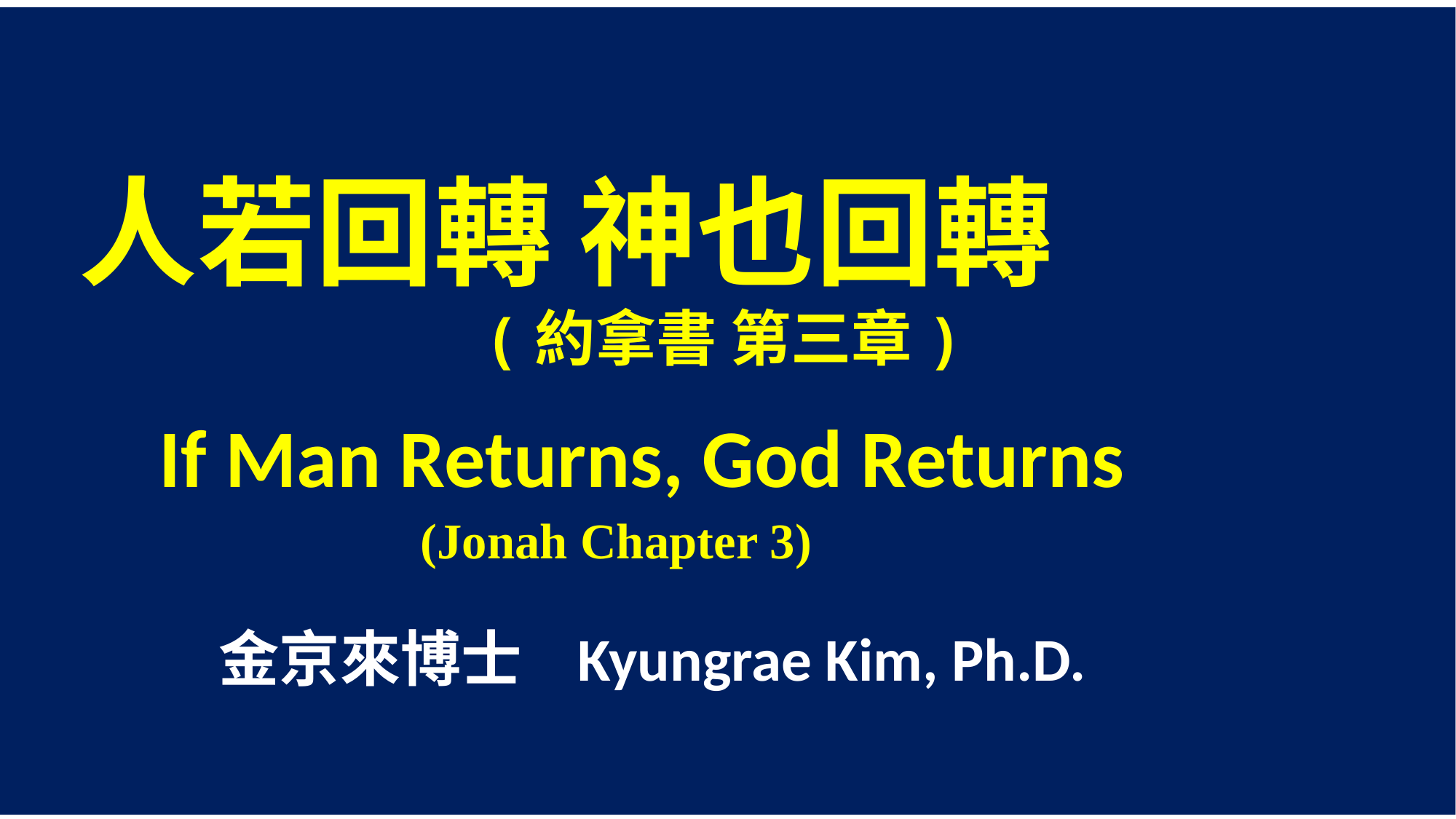

人若回轉 神也回轉
             (約拿書 第三章)

        If Man Returns, God Returns
                              (Jonah Chapter 3)

              金京來博士   Kyungrae Kim, Ph.D.